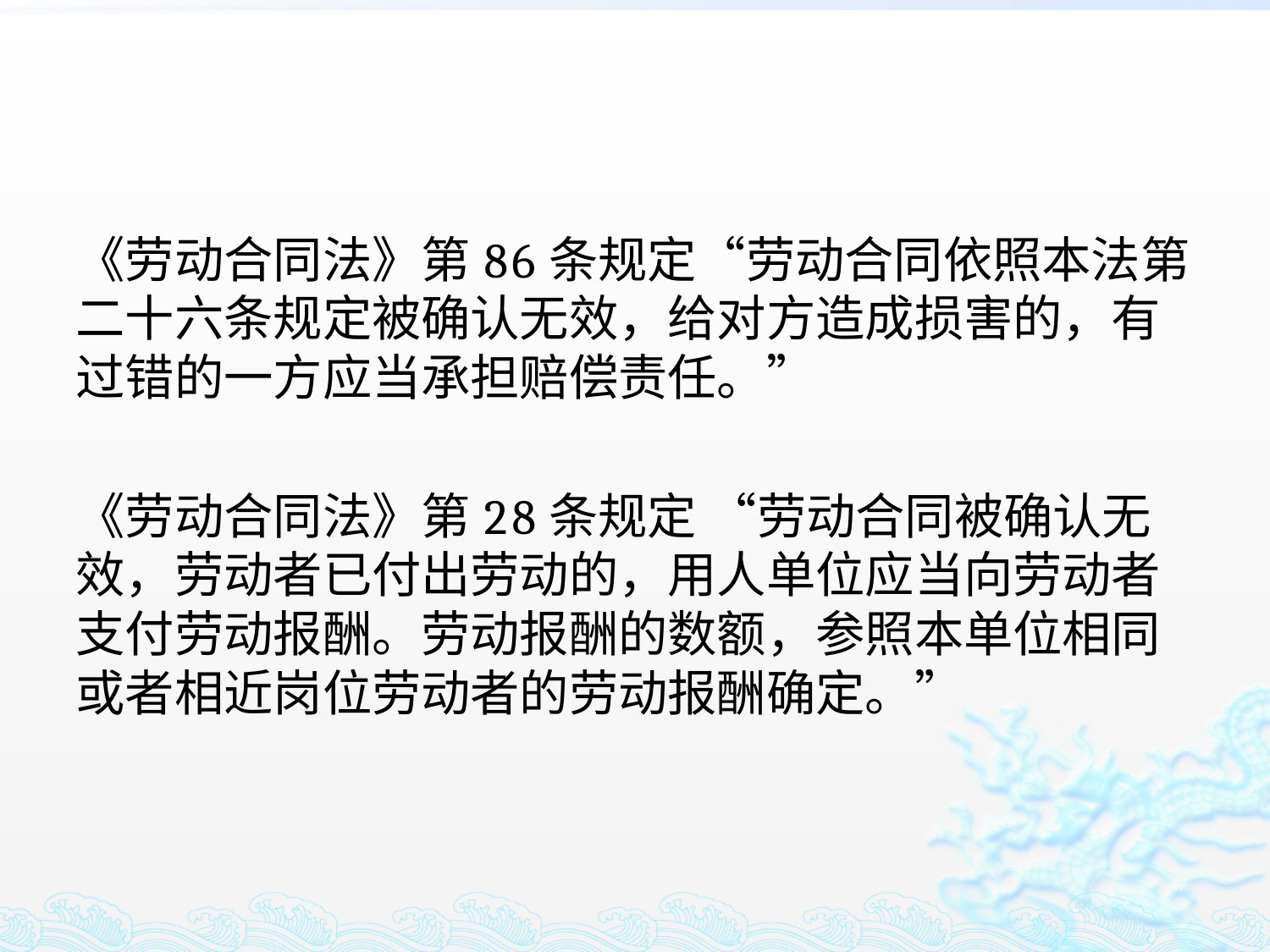

#
《劳动合同法》第86条规定“劳动合同依照本法第二十六条规定被确认无效，给对方造成损害的，有过错的一方应当承担赔偿责任。”

《劳动合同法》第28条规定 “劳动合同被确认无效，劳动者已付出劳动的，用人单位应当向劳动者支付劳动报酬。劳动报酬的数额，参照本单位相同或者相近岗位劳动者的劳动报酬确定。”